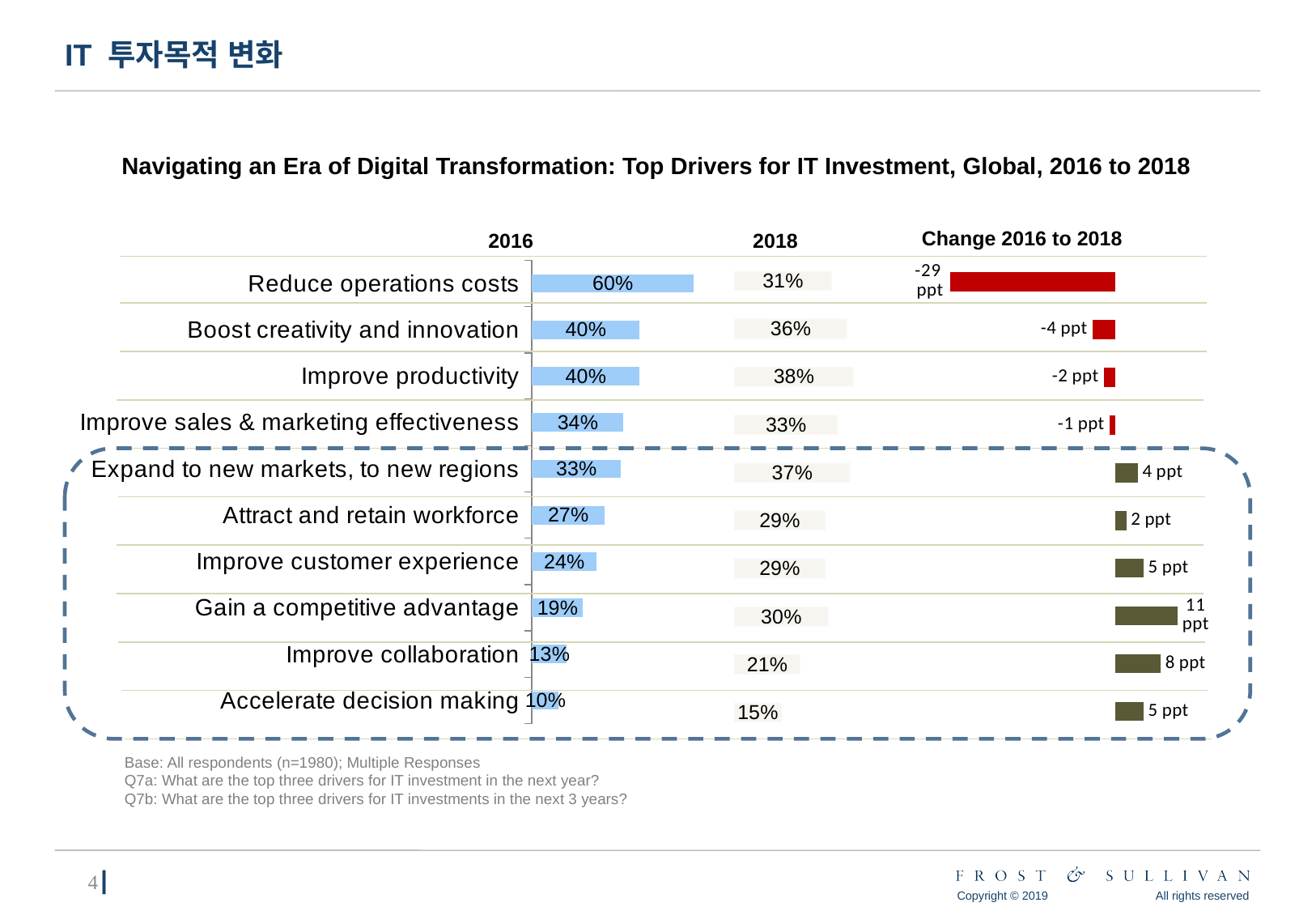

# IT 투자목적 변화

Navigating an Era of Digital Transformation: Top Drivers for IT Investment, Global, 2016 to 2018

Change 2016 to 2018
2016
2018

### Chart

| Category |  |
|---|---|
| Reduce operations costs | -29.0 |
| Boost creativity and innovation | -4.0 |
| Improve productivity | -2.0 |
| Improve sales & marketing effectiveness | -1.0 |
| Expand to new markets, to new regions | 4.0 |
| Attract and retain workforce | 2.0 |
| Improve customer experience | 5.0 |
| Gain a competitive advantage | 11.0 |
| Improve collaboration | 8.0 |
| Accelerate decision making | 5.0 |

### Chart

| Category | 2018 |
|---|---|
| Reduce operations costs | 0.31 |
| Boost creativity and innovation | 0.36 |
| Improve productivity | 0.38 |
| Improve sales & marketing effectiveness | 0.33 |
| Expand to new markets, to new regions | 0.37 |
| Attract and retain workforce | 0.29 |
| Improve customer experience | 0.29 |
| Gain a competitive advantage | 0.3 |
| Improve collaboration | 0.21 |
| Accelerate decision making | 0.15 |

### Chart

| Category | Next year - 2016 |
|---|---|
| Reduce operations costs | 0.6 |
| Boost creativity and innovation | 0.4 |
| Improve productivity | 0.4 |
| Improve sales & marketing effectiveness | 0.34 |
| Expand to new markets, to new regions | 0.33 |
| Attract and retain workforce | 0.27 |
| Improve customer experience | 0.24 |
| Gain a competitive advantage | 0.19 |
| Improve collaboration | 0.13 |
| Accelerate decision making | 0.1 |

### Chart

| Category |
|---|
Base: All respondents (n=1980); Multiple Responses
Q7a: What are the top three drivers for IT investment in the next year?
Q7b: What are the top three drivers for IT investments in the next 3 years?

4┃